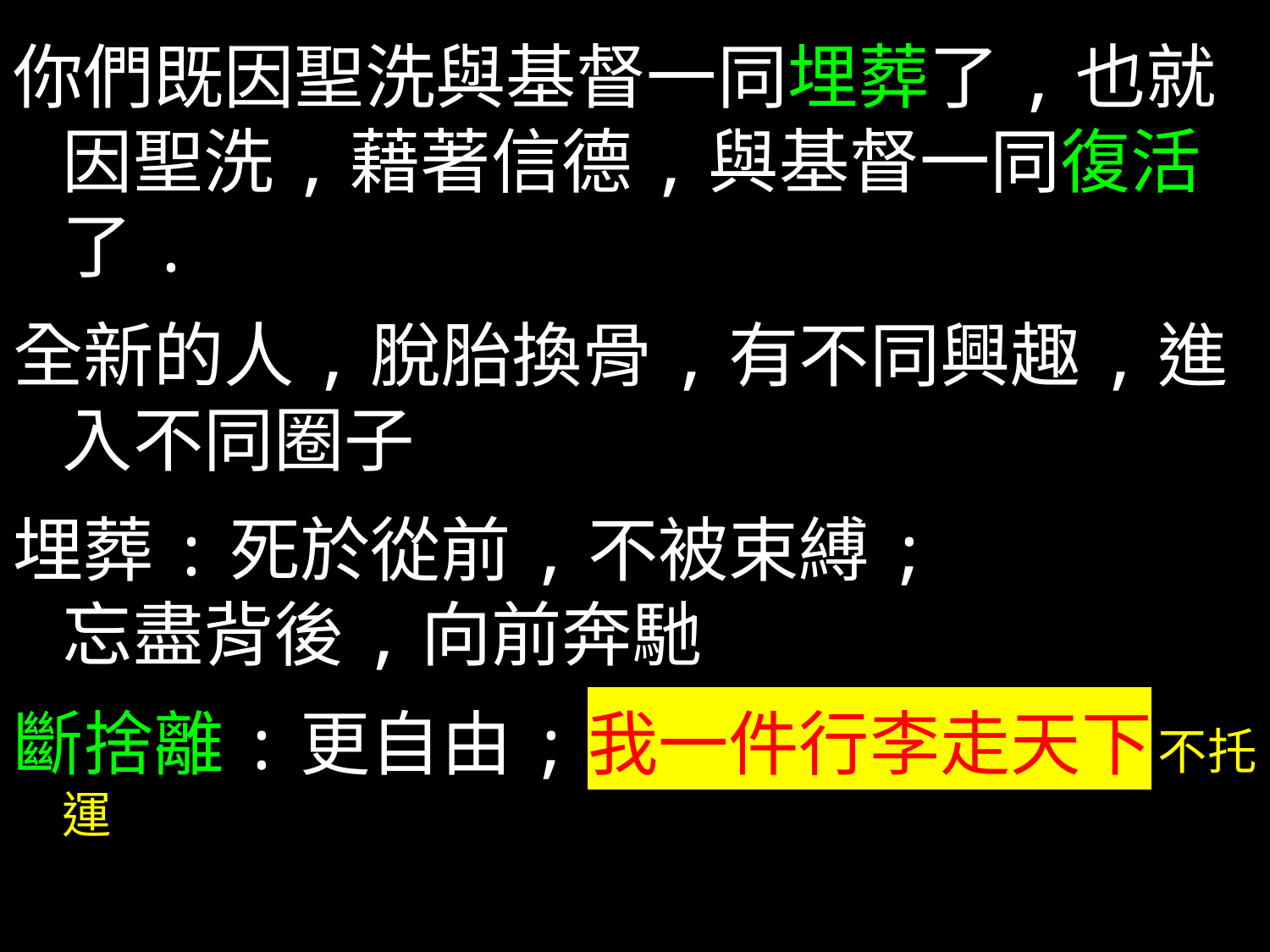

你們既因聖洗與基督一同埋葬了,也就因聖洗,藉著信德,與基督一同復活了.
全新的人,脫胎換骨,有不同興趣,進入不同圈子
埋葬:死於從前,不被束縛;
忘盡背後,向前奔馳
斷捨離:更自由;我一件行李走天下 不托運